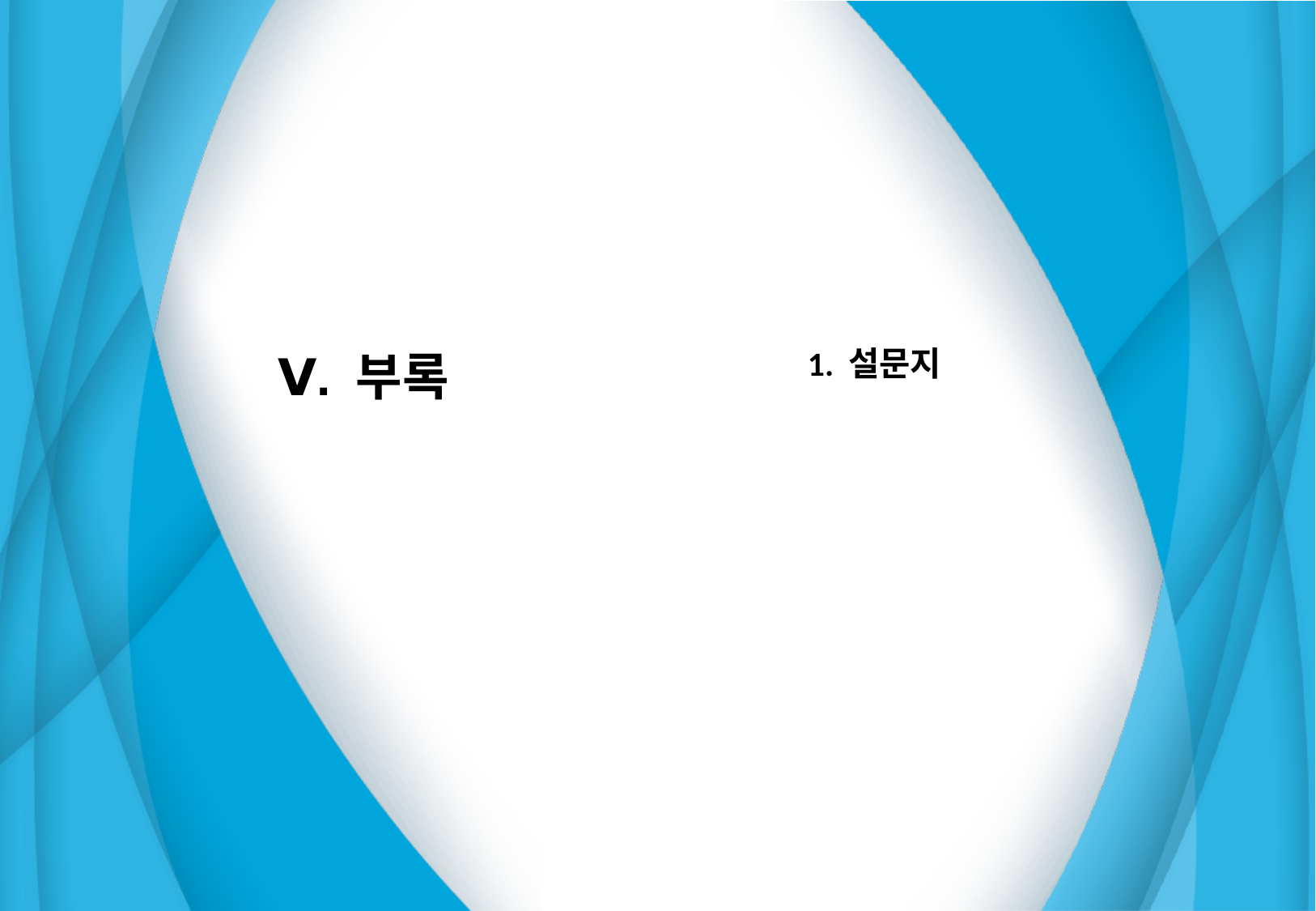

| Ⅴ. 부록 | 1. 설문지 |
| --- | --- |